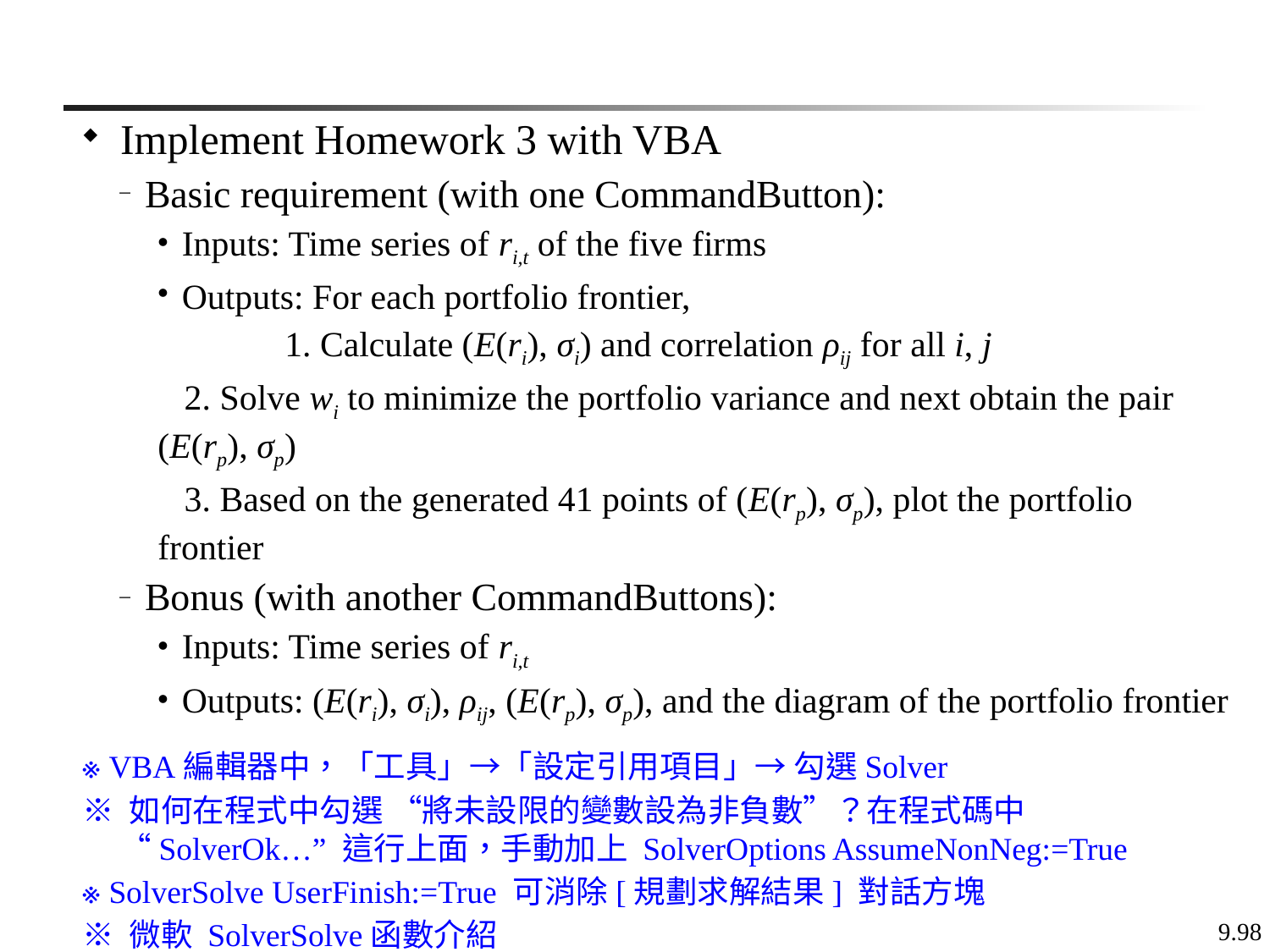

Implement Homework 3 with VBA
Basic requirement (with one CommandButton):
Inputs: Time series of ri,t of the five firms
Outputs: For each portfolio frontier,
	1. Calculate (E(ri), σi) and correlation ρij for all i, j
   2. Solve wi to minimize the portfolio variance and next obtain the pair (E(rp), σp)
   3. Based on the generated 41 points of (E(rp), σp), plot the portfolio frontier
Bonus (with another CommandButtons):
Inputs: Time series of ri,t
Outputs: (E(ri), σi), ρij, (E(rp), σp), and the diagram of the portfolio frontier
※ VBA編輯器中，「工具」→「設定引用項目」→ 勾選Solver
※ 如何在程式中勾選 “將未設限的變數設為非負數”？在程式碼中 “SolverOk…” 這行上面，手動加上 SolverOptions AssumeNonNeg:=True
※ SolverSolve UserFinish:=True 可消除[規劃求解結果] 對話方塊
※ 微軟 SolverSolve函數介紹 https://docs.microsoft.com/zh-tw/office/vba/excel/Concepts/Functions/solversolve-function
9.98